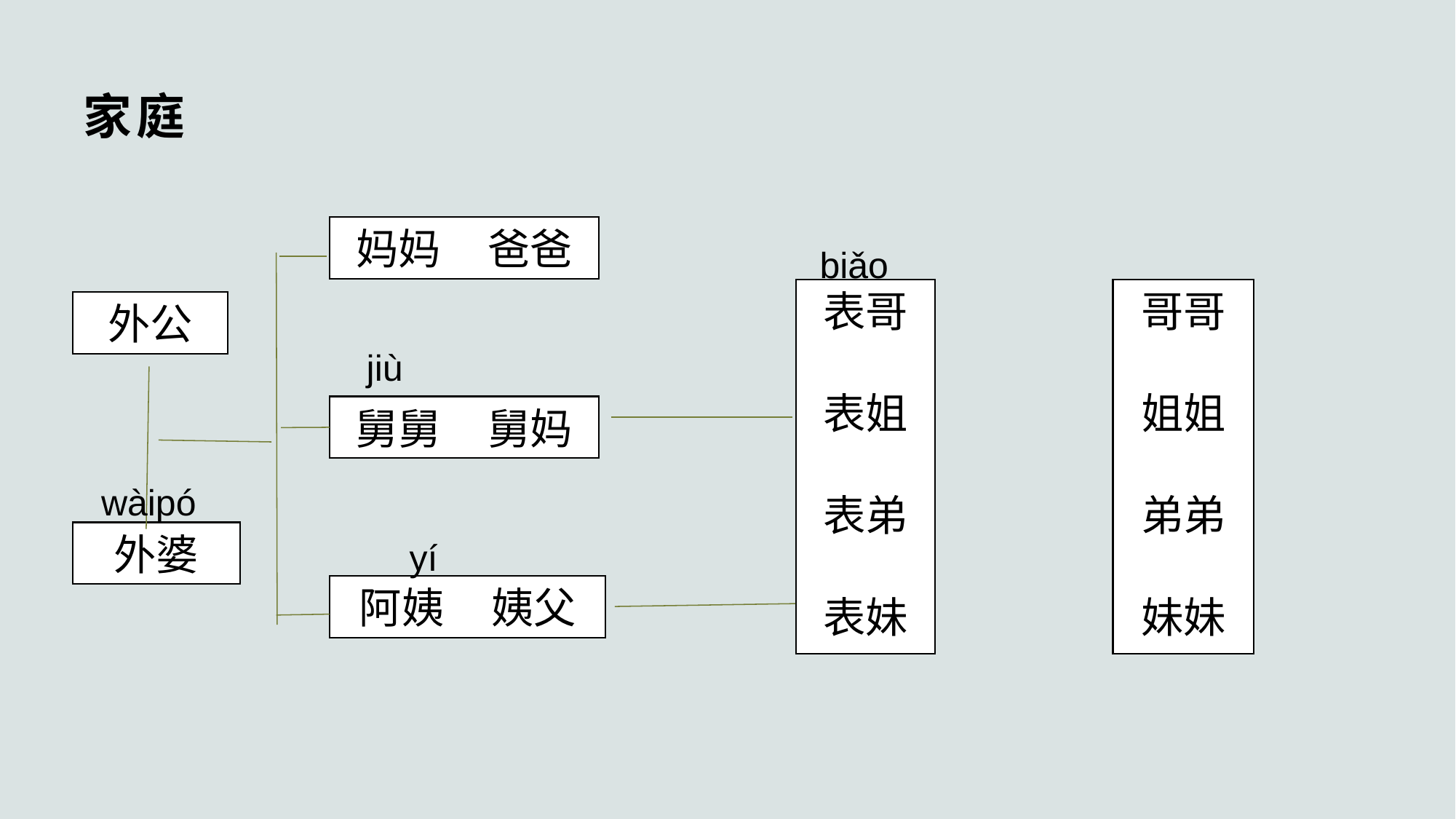

# 家庭
妈妈    爸爸
biǎo
表哥

表姐

表弟

表妹

哥哥

姐姐

弟弟

妹妹

外公
jiù
舅舅    舅妈
wàipó
外婆
yí
阿姨    姨父